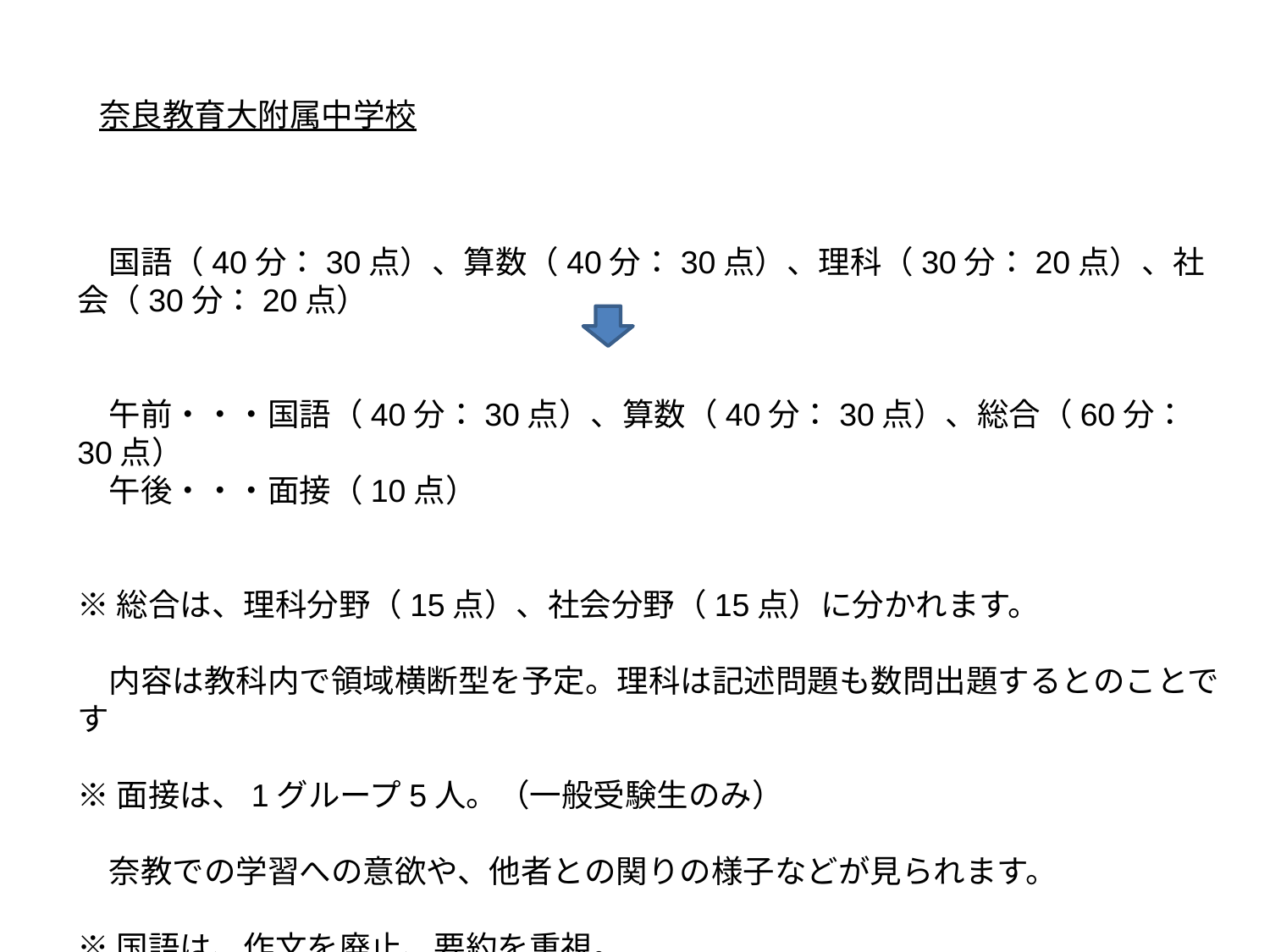

奈良教育大附属中学校
　国語（40分：30点）、算数（40分：30点）、理科（30分：20点）、社会（30分：20点）

　午前・・・国語（40分：30点）、算数（40分：30点）、総合（60分：30点）
　午後・・・面接（10点）

※総合は、理科分野（15点）、社会分野（15点）に分かれます。

　内容は教科内で領域横断型を予定。理科は記述問題も数問出題するとのことです

※面接は、1グループ5人。（一般受験生のみ）

　奈教での学習への意欲や、他者との関りの様子などが見られます。

※国語は、作文を廃止、要約を重視。